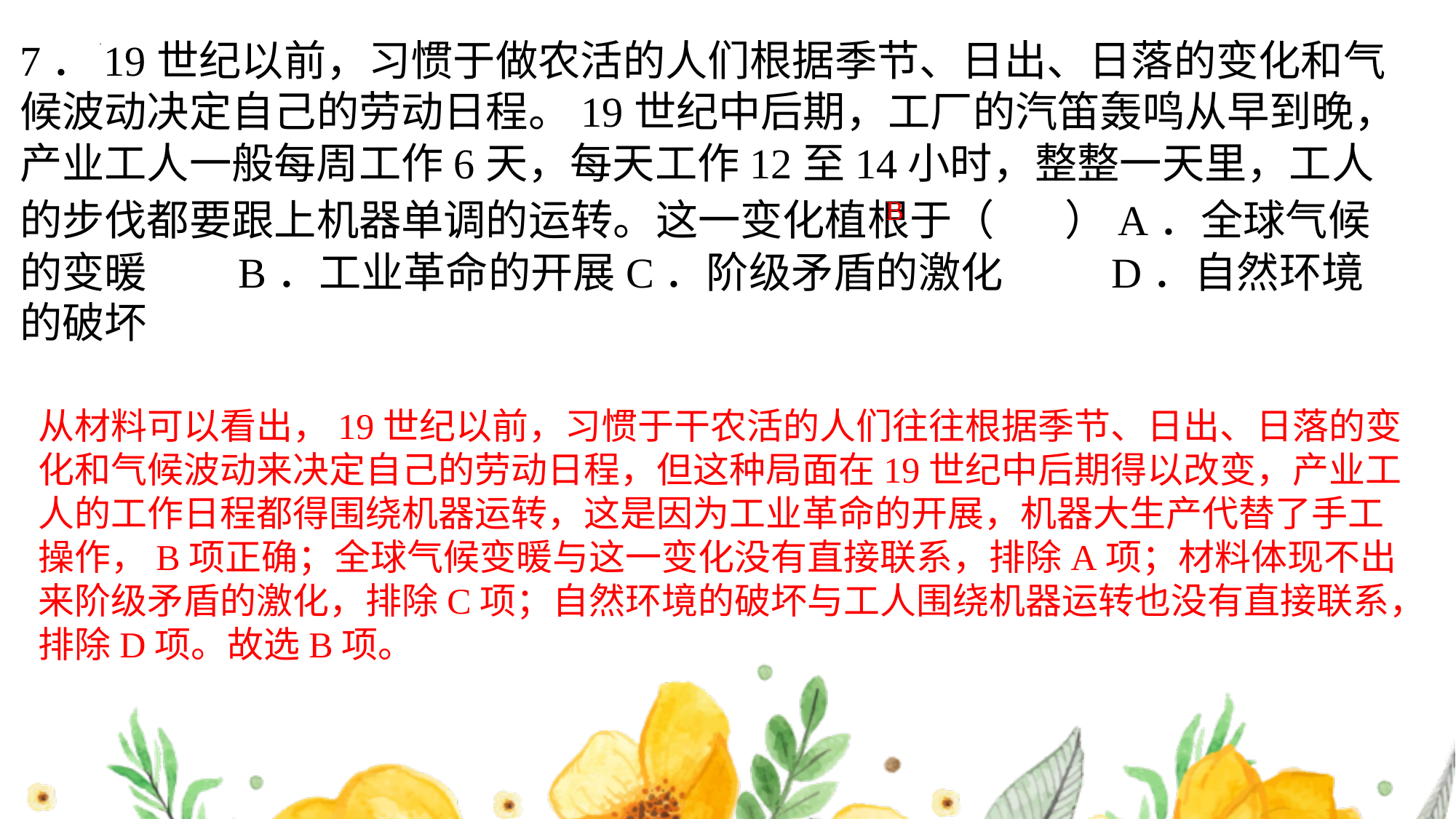

7．19世纪以前，习惯于做农活的人们根据季节、日出、日落的变化和气候波动决定自己的劳动日程。19世纪中后期，工厂的汽笛轰鸣从早到晚，产业工人一般每周工作6天，每天工作12至14小时，整整一天里，工人的步伐都要跟上机器单调的运转。这一变化植根于（       ）A．全球气候的变暖	B．工业革命的开展C．阶级矛盾的激化	D．自然环境的破坏

B
从材料可以看出，19世纪以前，习惯于干农活的人们往往根据季节、日出、日落的变化和气候波动来决定自己的劳动日程，但这种局面在19世纪中后期得以改变，产业工人的工作日程都得围绕机器运转，这是因为工业革命的开展，机器大生产代替了手工操作，B项正确；全球气候变暖与这一变化没有直接联系，排除A项；材料体现不出来阶级矛盾的激化，排除C项；自然环境的破坏与工人围绕机器运转也没有直接联系，排除D项。故选B项。